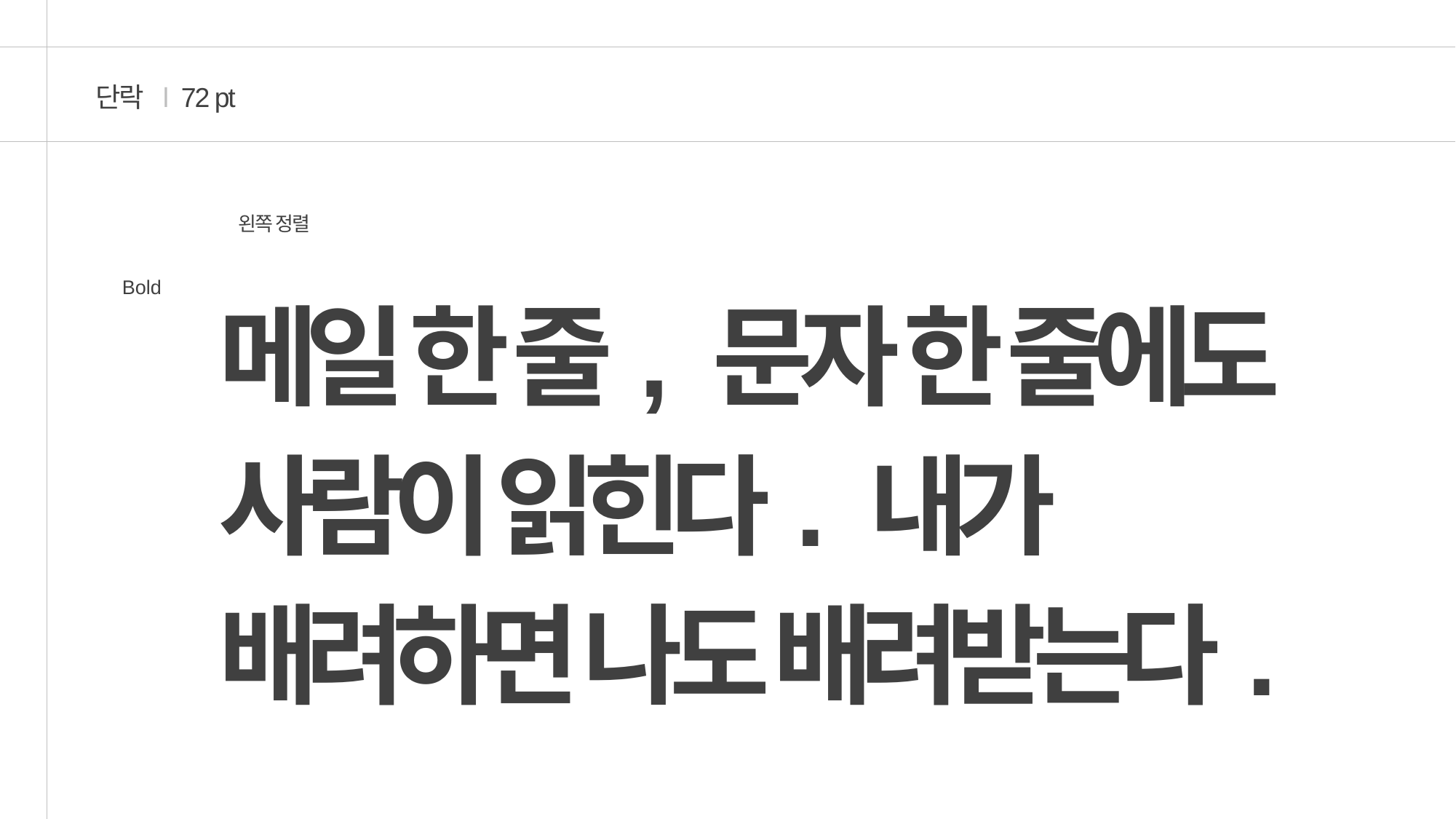

단락  l  72 pt
왼쪽 정렬
메일 한 줄, 문자 한 줄에도 사람이 읽힌다. 내가 배려하면 나도 배려받는다.
Bold